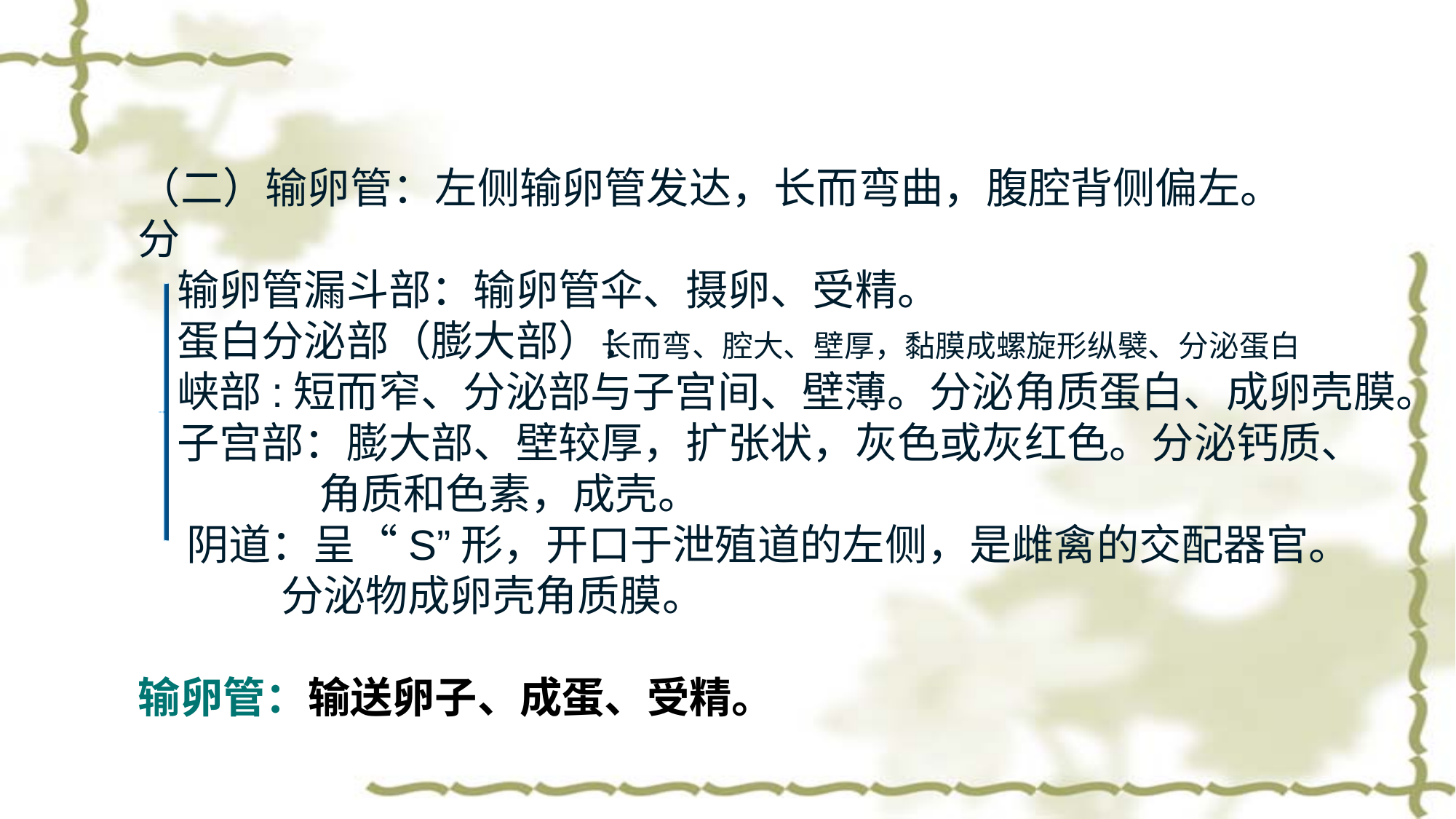

（二）输卵管：左侧输卵管发达，长而弯曲，腹腔背侧偏左。
分
   输卵管漏斗部：输卵管伞、摄卵、受精。
   蛋白分泌部（膨大部）：
   峡部:短而窄、分泌部与子宫间、壁薄。分泌角质蛋白、成卵壳膜。
   子宫部：膨大部、壁较厚，扩张状，灰色或灰红色。分泌钙质、
                  角质和色素，成壳。
    阴道：呈“S”形，开口于泄殖道的左侧，是雌禽的交配器官。
              分泌物成卵壳角质膜。

输卵管：输送卵子、成蛋、受精。

长而弯、腔大、壁厚，黏膜成螺旋形纵襞、分泌蛋白